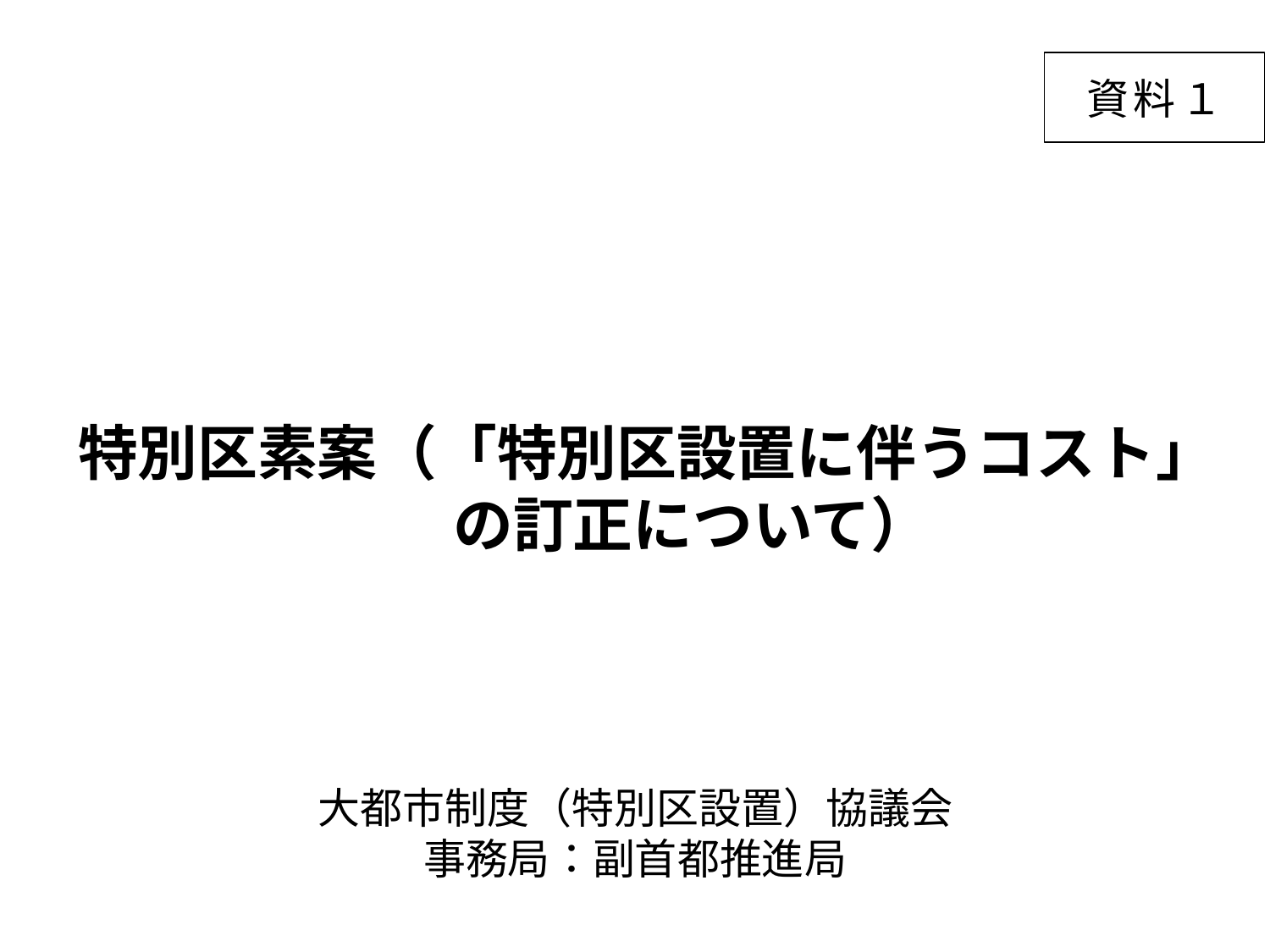

資 料 １

 特別区素案（「特別区設置に伴うコスト」
　　の訂正について）

大都市制度（特別区設置）協議会
事務局：副首都推進局